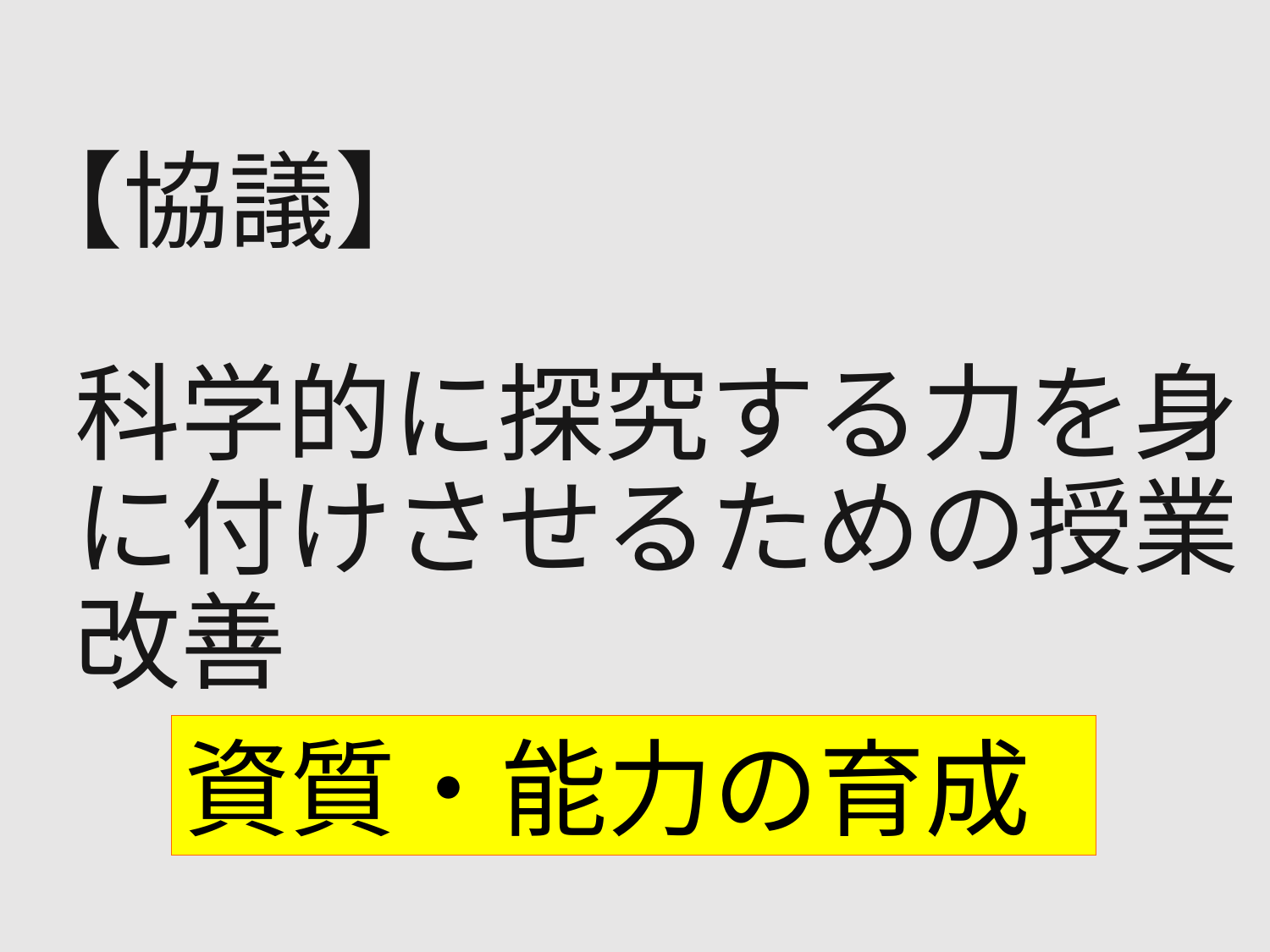

【協議】
科学的に探究する力を身に付けさせるための授業改善
資質・能力の育成